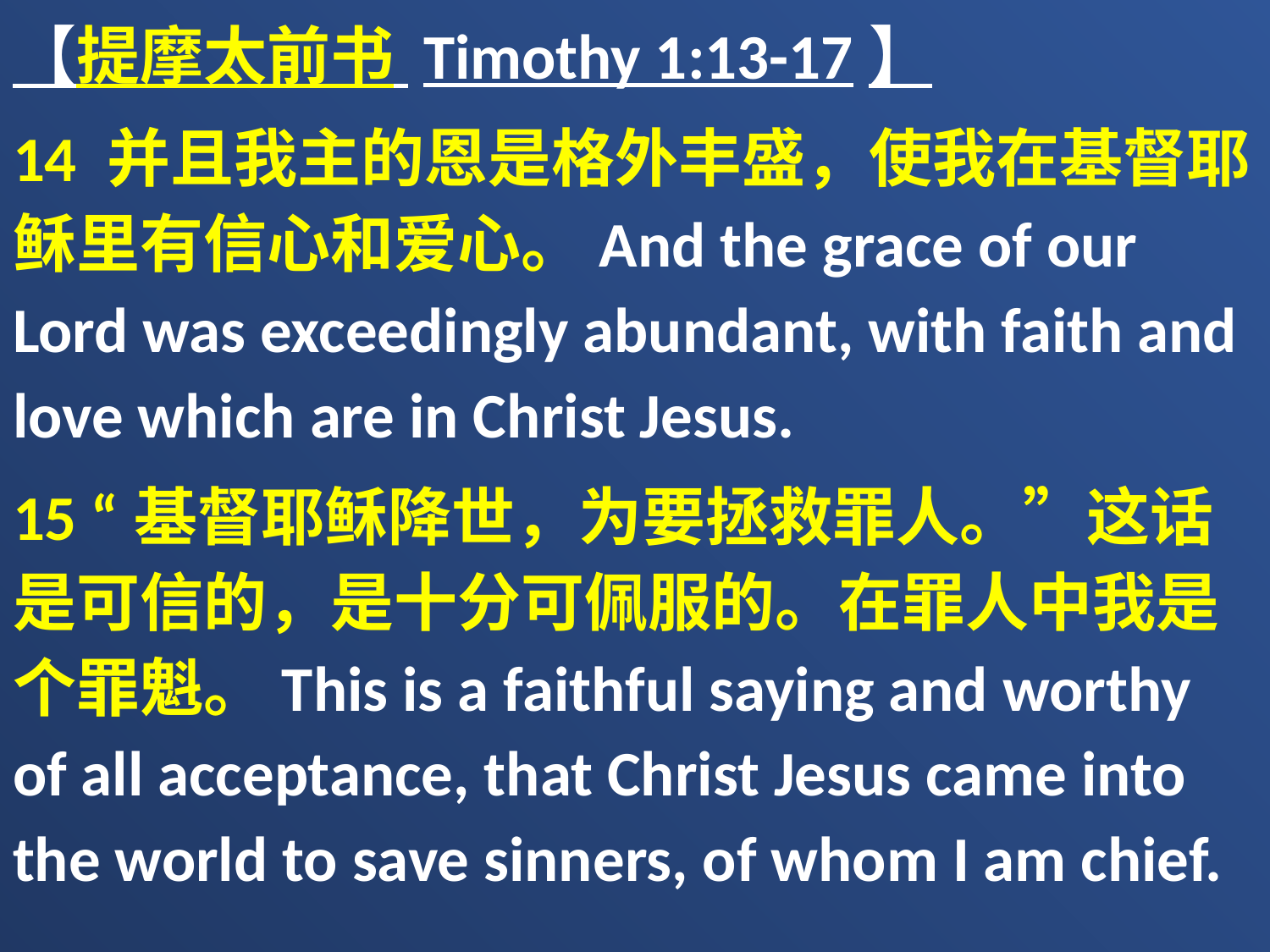

【提摩太前书 Timothy 1:13-17】
14 并且我主的恩是格外丰盛，使我在基督耶稣里有信心和爱心。And the grace of our Lord was exceedingly abundant, with faith and love which are in Christ Jesus.
15 “基督耶稣降世，为要拯救罪人。”这话是可信的，是十分可佩服的。在罪人中我是个罪魁。This is a faithful saying and worthy of all acceptance, that Christ Jesus came into the world to save sinners, of whom I am chief.